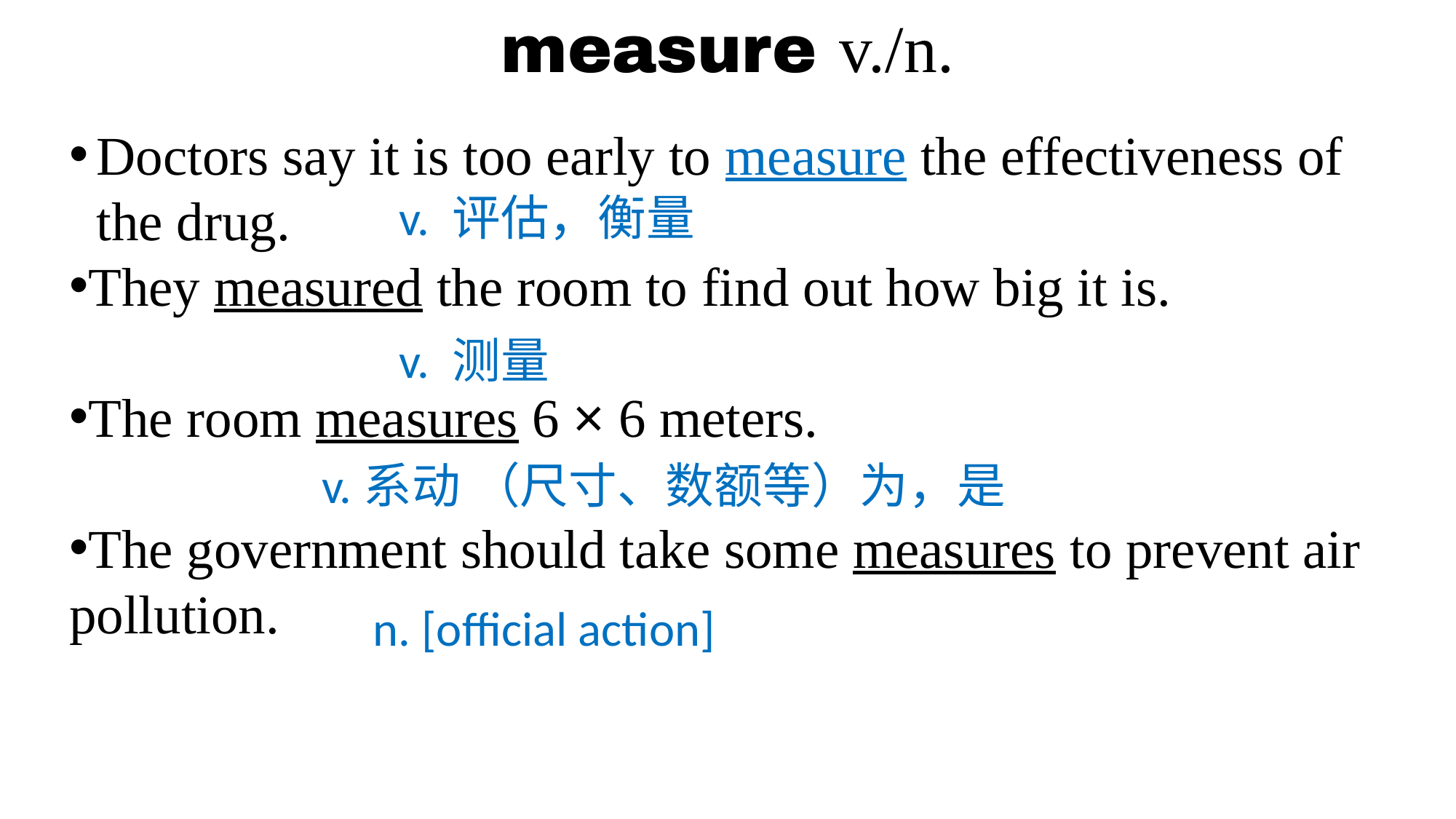

# measure v./n.
Doctors say it is too early to measure the effectiveness of the drug.
They measured the room to find out how big it is.

The room measures 6 × 6 meters.

The government should take some measures to prevent air pollution.

v. 评估，衡量
v. 测量
v.系动 （尺寸、数额等）为，是
n. [official action]